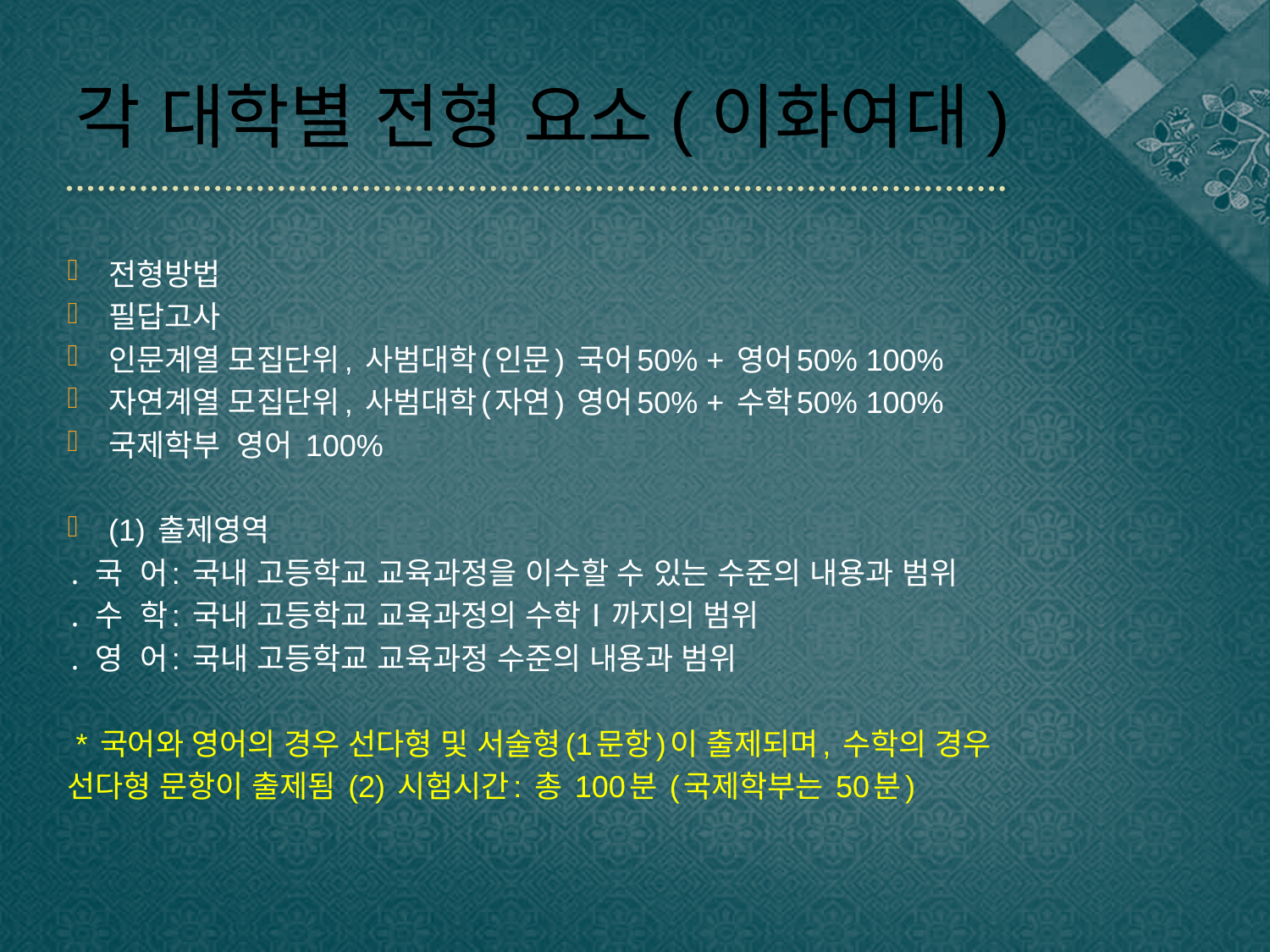

# 각 대학별 전형 요소(이화여대)

전형방법
필답고사
인문계열 모집단위, 사범대학(인문) 국어50% + 영어50% 100%
자연계열 모집단위, 사범대학(자연) 영어50% + 수학50% 100%
국제학부  영어 100%

(1) 출제영역
․ 국  어: 국내 고등학교 교육과정을 이수할 수 있는 수준의 내용과 범위
․ 수  학: 국내 고등학교 교육과정의 수학Ⅰ까지의 범위
․ 영  어: 국내 고등학교 교육과정 수준의 내용과 범위

 * 국어와 영어의 경우 선다형 및 서술형(1문항)이 출제되며, 수학의 경우
선다형 문항이 출제됨 (2) 시험시간: 총 100분 (국제학부는 50분)